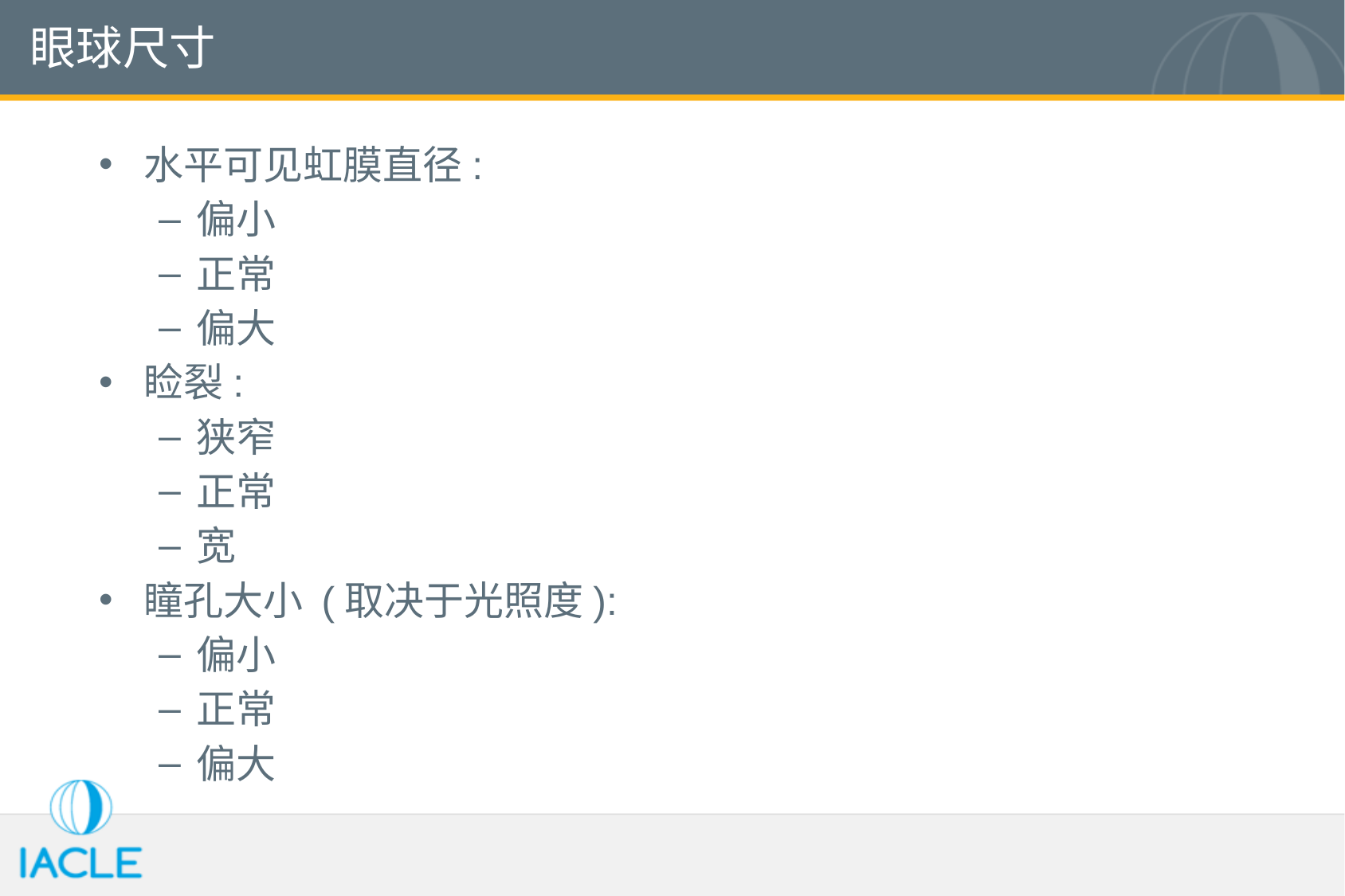

# 眼球尺寸
水平可见虹膜直径:
偏小
正常
偏大
睑裂:
狭窄
正常
宽
瞳孔大小 (取决于光照度):
偏小
正常
偏大